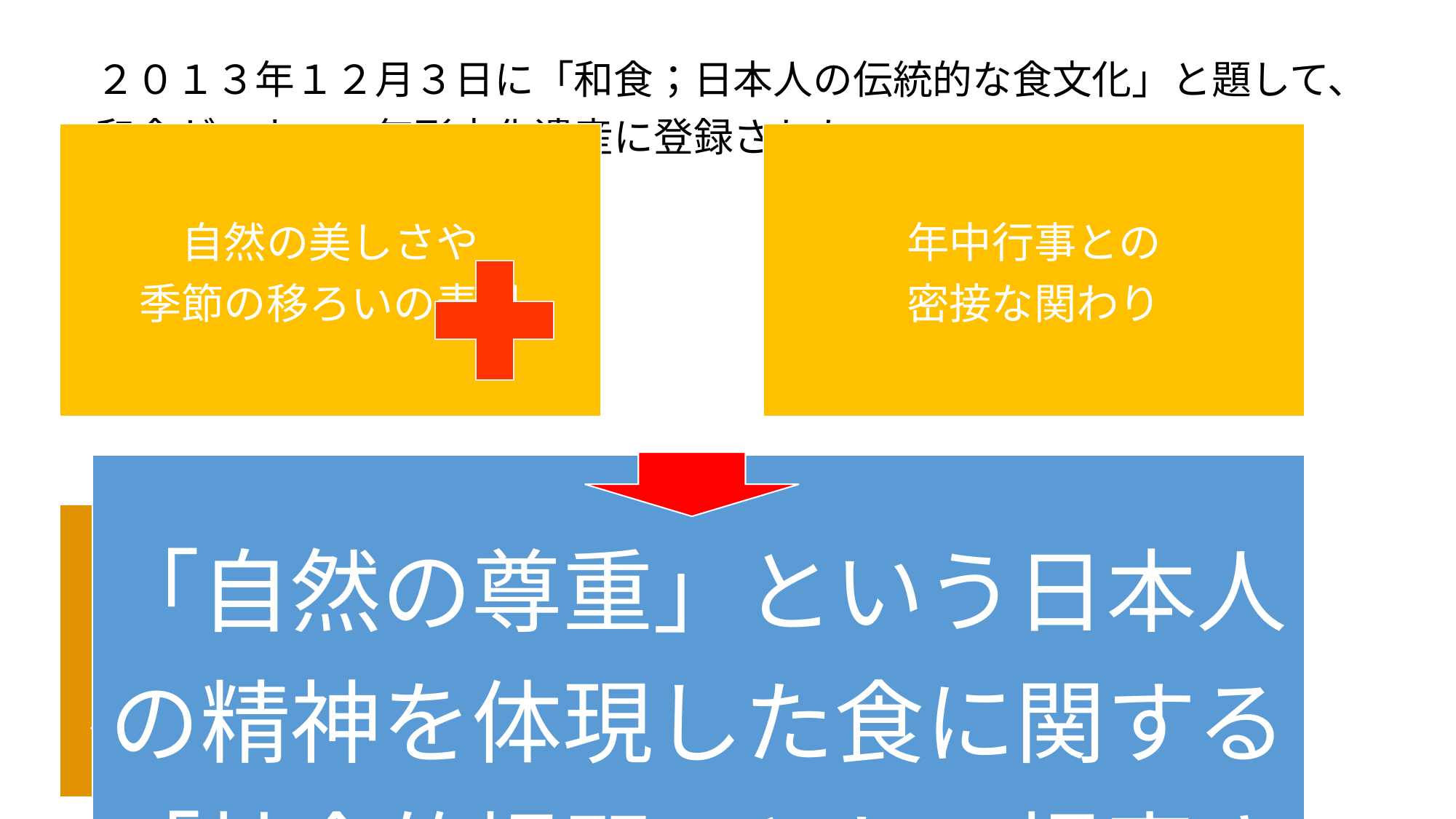

２０１３年１２月３日に「和食；日本人の伝統的な食文化」と題して、
　和食がユネスコ無形文化遺産に登録された

　　　和食という食文化を日本人が忘れ始めているのではないか？
自然の美しさや
季節の移ろいの表現
年中行事との
密接な関わり
日本食の
５つのメリット